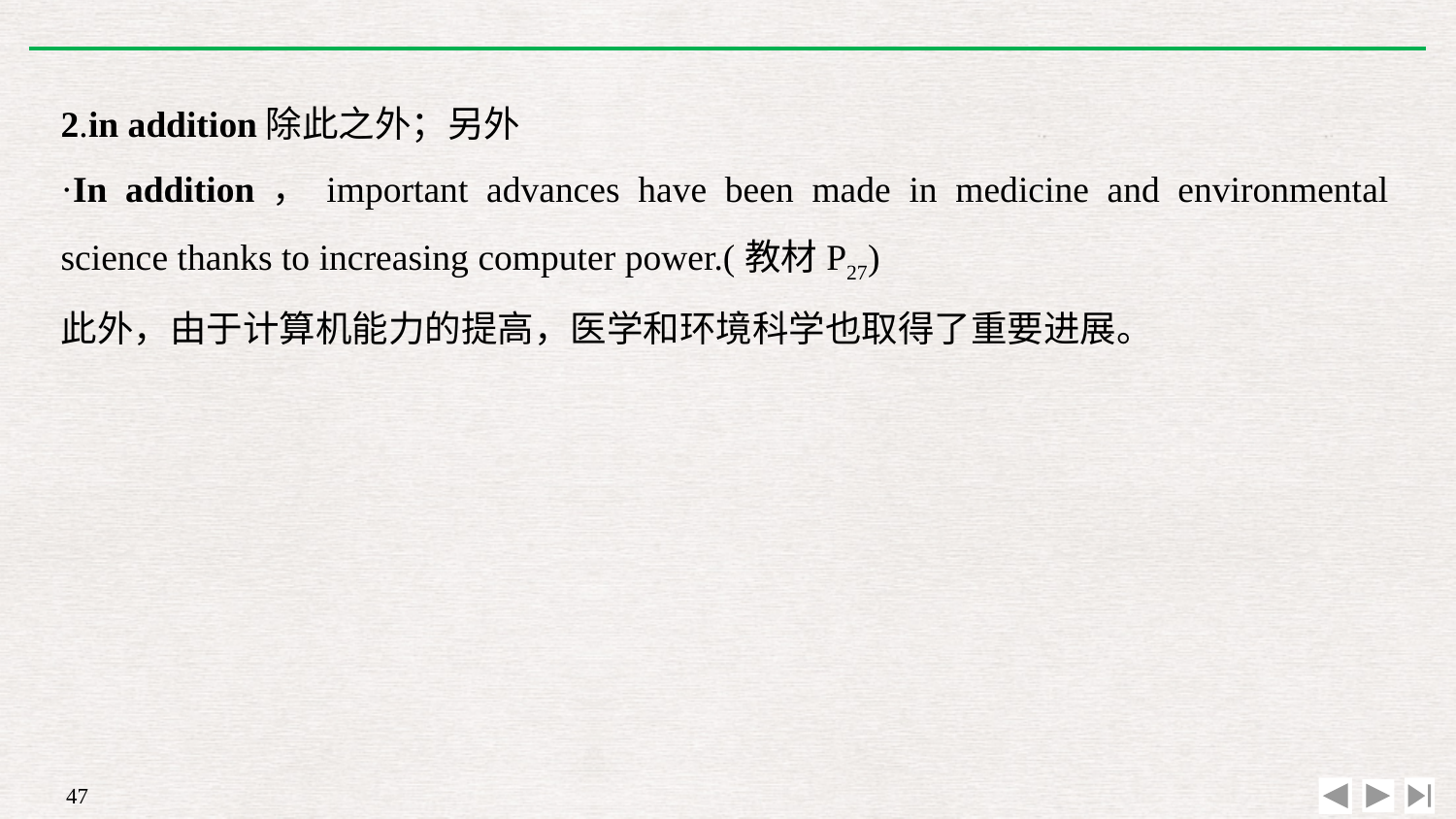

2.in addition除此之外；另外
·In addition，important advances have been made in medicine and environmental science thanks to increasing computer power.(教材P27)
此外，由于计算机能力的提高，医学和环境科学也取得了重要进展。